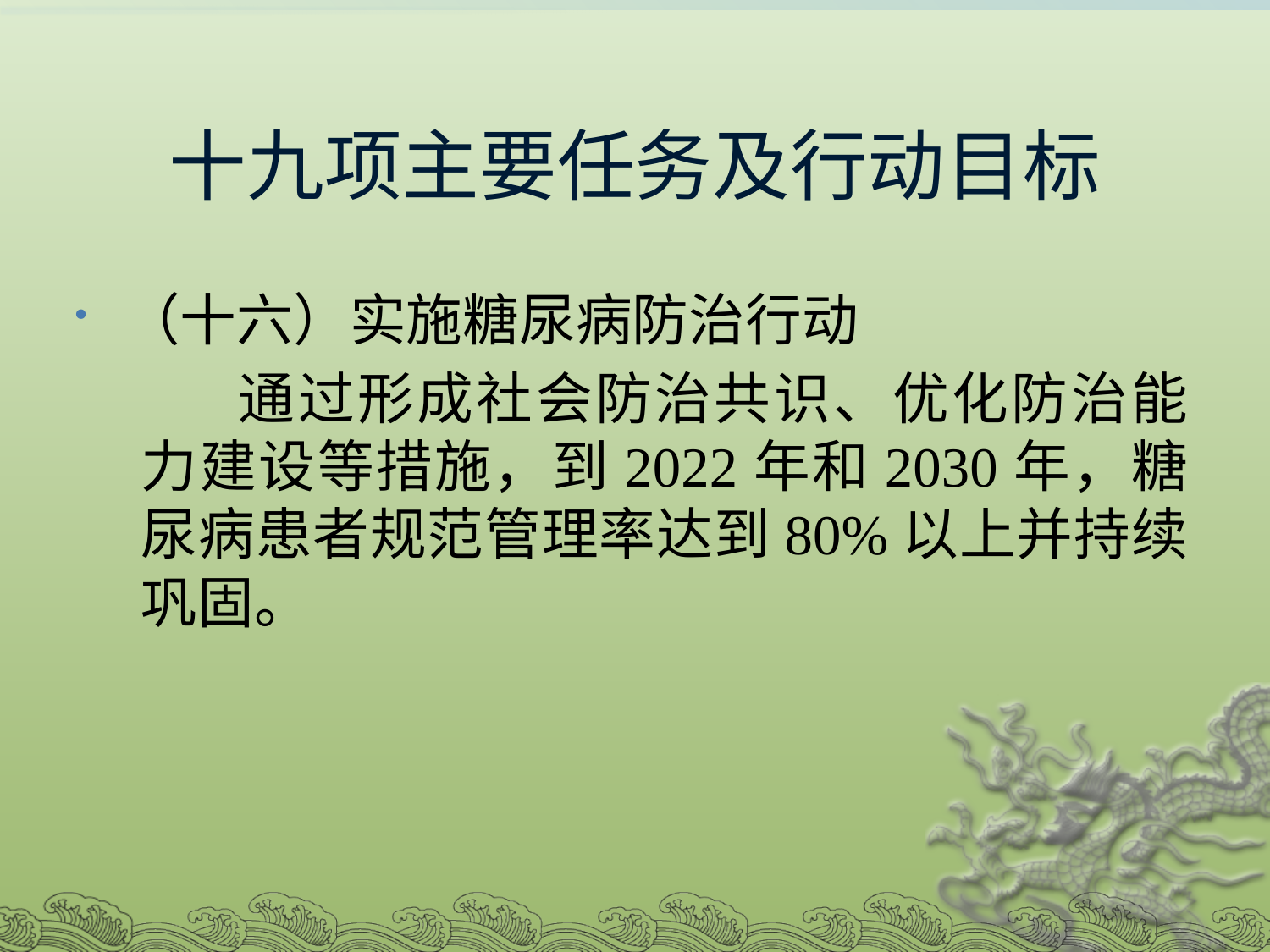

# 十九项主要任务及行动目标
（十六）实施糖尿病防治行动
通过形成社会防治共识、优化防治能力建设等措施，到2022年和2030年，糖尿病患者规范管理率达到80%以上并持续巩固。